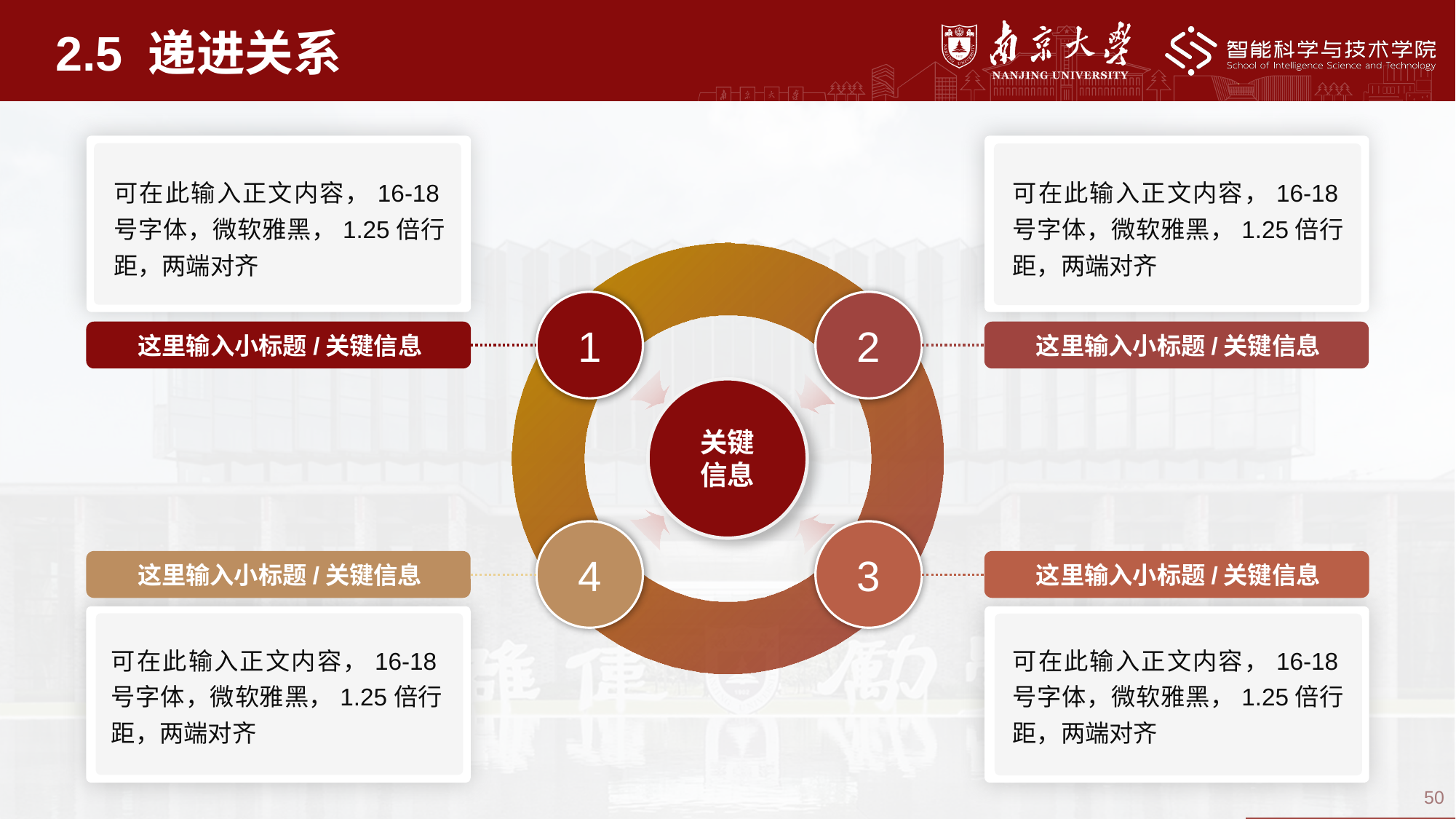

2.5 递进关系

可在此输入正文内容，16-18号字体，微软雅黑，1.25倍行距，两端对齐
可在此输入正文内容，16-18号字体，微软雅黑，1.25倍行距，两端对齐

1
2

这里输入小标题/关键信息
这里输入小标题/关键信息

关键信息

4
3

这里输入小标题/关键信息
这里输入小标题/关键信息

可在此输入正文内容，16-18号字体，微软雅黑，1.25倍行距，两端对齐
可在此输入正文内容，16-18号字体，微软雅黑，1.25倍行距，两端对齐
50